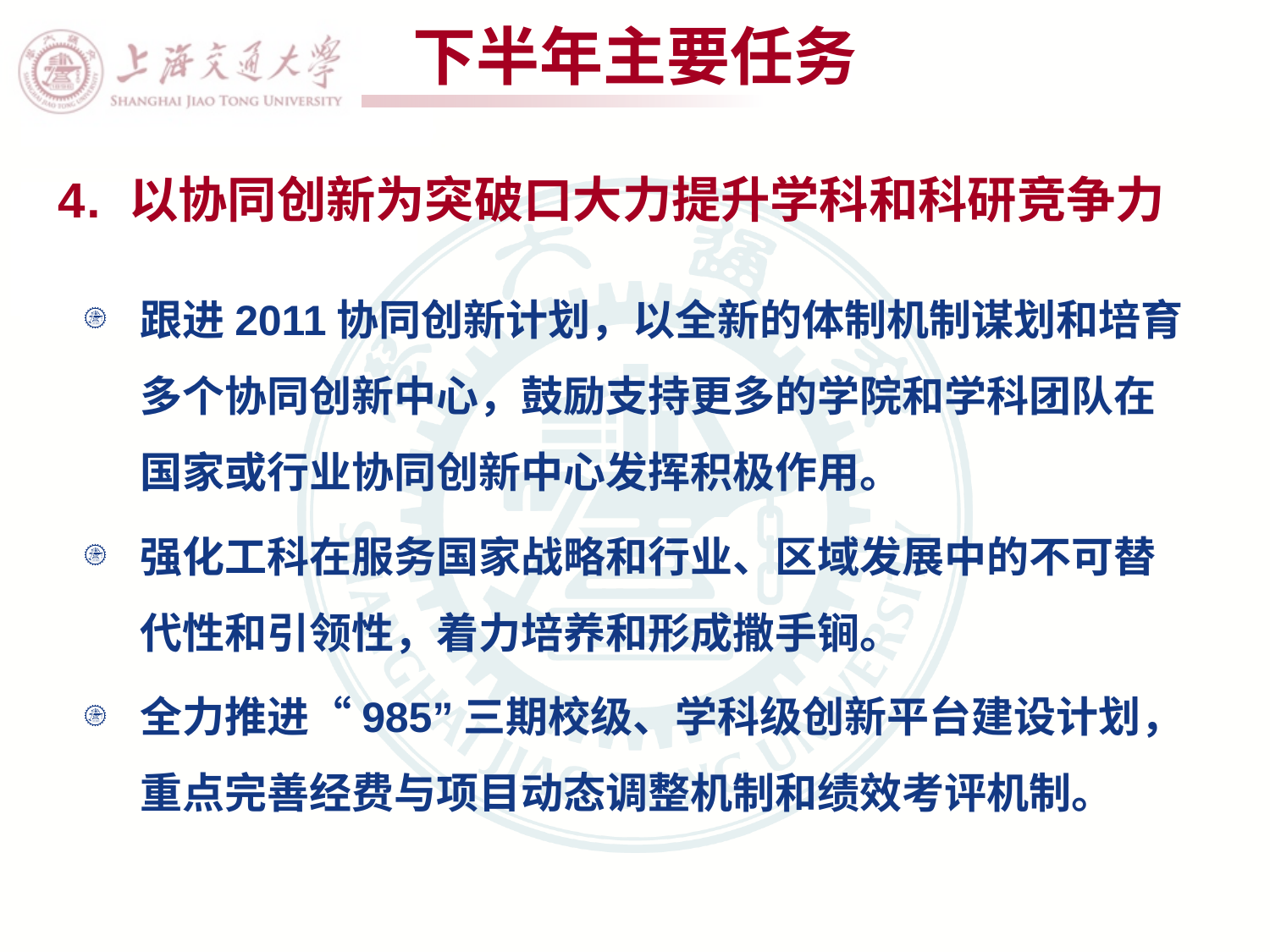

# 下半年主要任务
以协同创新为突破口大力提升学科和科研竞争力
跟进2011协同创新计划，以全新的体制机制谋划和培育多个协同创新中心，鼓励支持更多的学院和学科团队在国家或行业协同创新中心发挥积极作用。
强化工科在服务国家战略和行业、区域发展中的不可替代性和引领性，着力培养和形成撒手锏。
全力推进“985”三期校级、学科级创新平台建设计划，重点完善经费与项目动态调整机制和绩效考评机制。